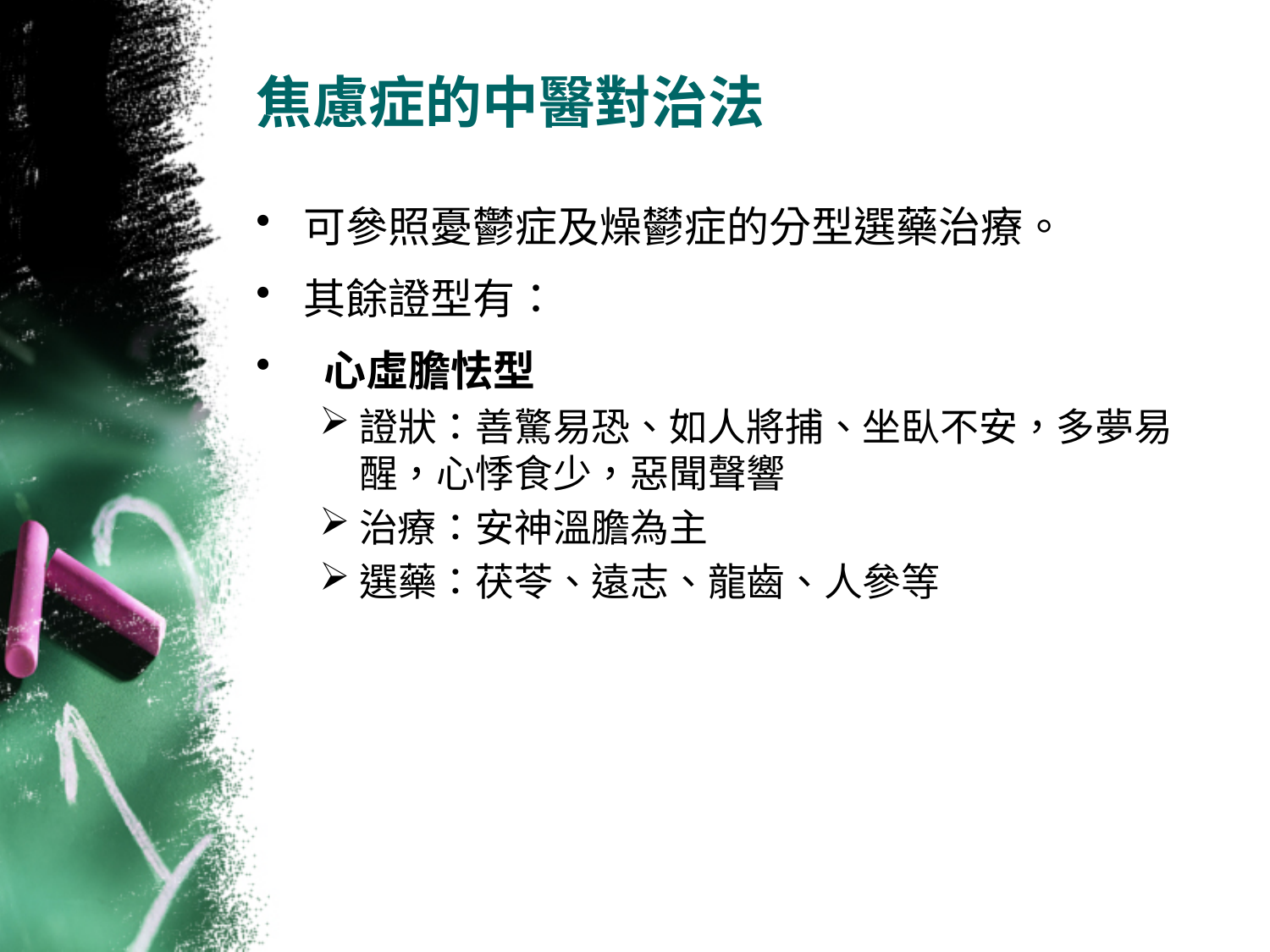

# 焦慮症的中醫對治法
可參照憂鬱症及燥鬰症的分型選藥治療。
其餘證型有：
 心虛膽怯型
證狀：善驚易恐、如人將捕、坐臥不安，多夢易醒，心悸食少，惡聞聲響
治療：安神溫膽為主
選藥：茯苓、遠志、龍齒、人參等